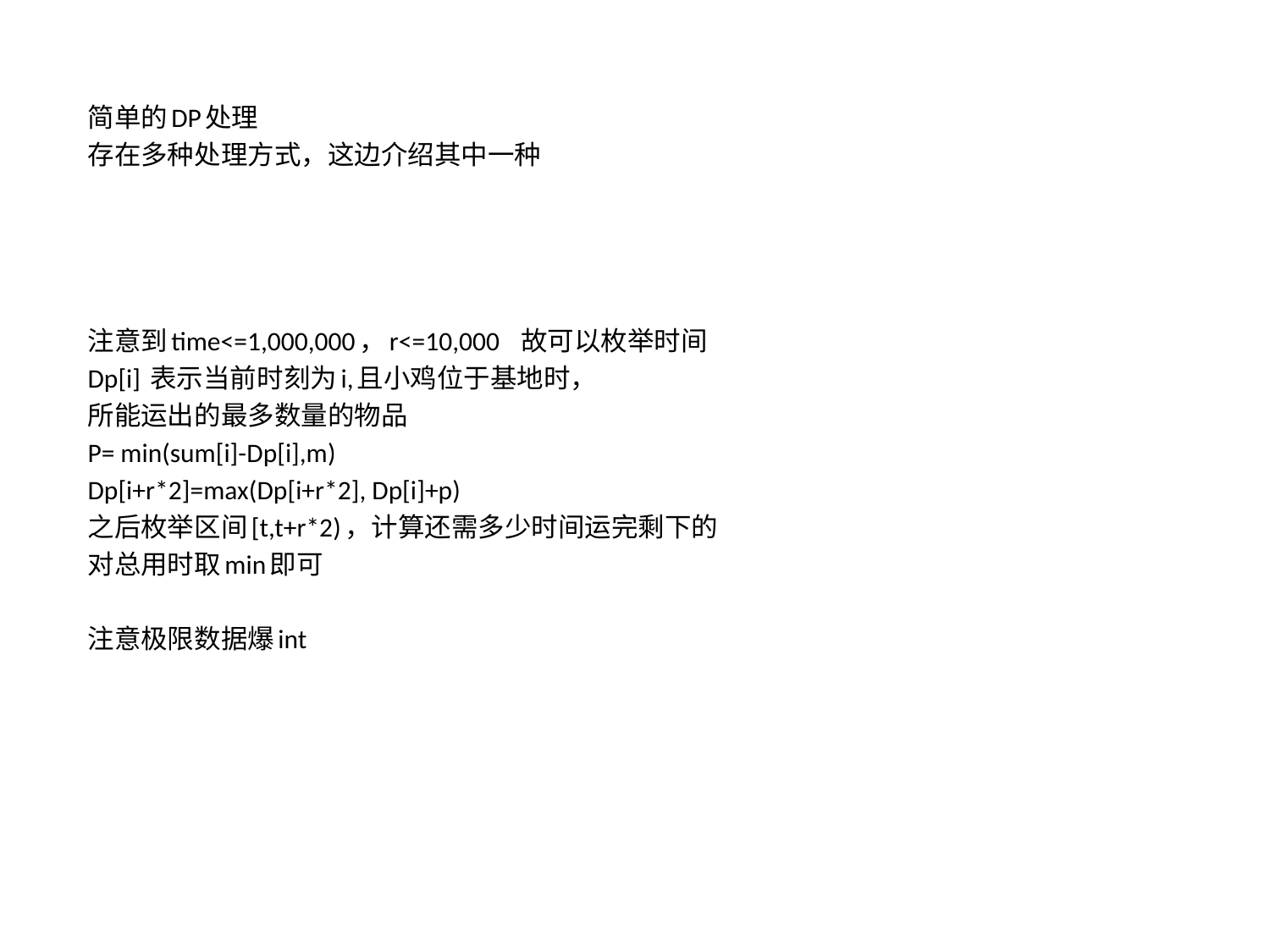

简单的DP处理
存在多种处理方式，这边介绍其中一种

注意到time<=1,000,000，r<=10,000   故可以枚举时间
Dp[i] 表示当前时刻为i,且小鸡位于基地时，
所能运出的最多数量的物品
P= min(sum[i]-Dp[i],m)
Dp[i+r*2]=max(Dp[i+r*2], Dp[i]+p)
之后枚举区间[t,t+r*2)，计算还需多少时间运完剩下的
对总用时取min即可

注意极限数据爆int